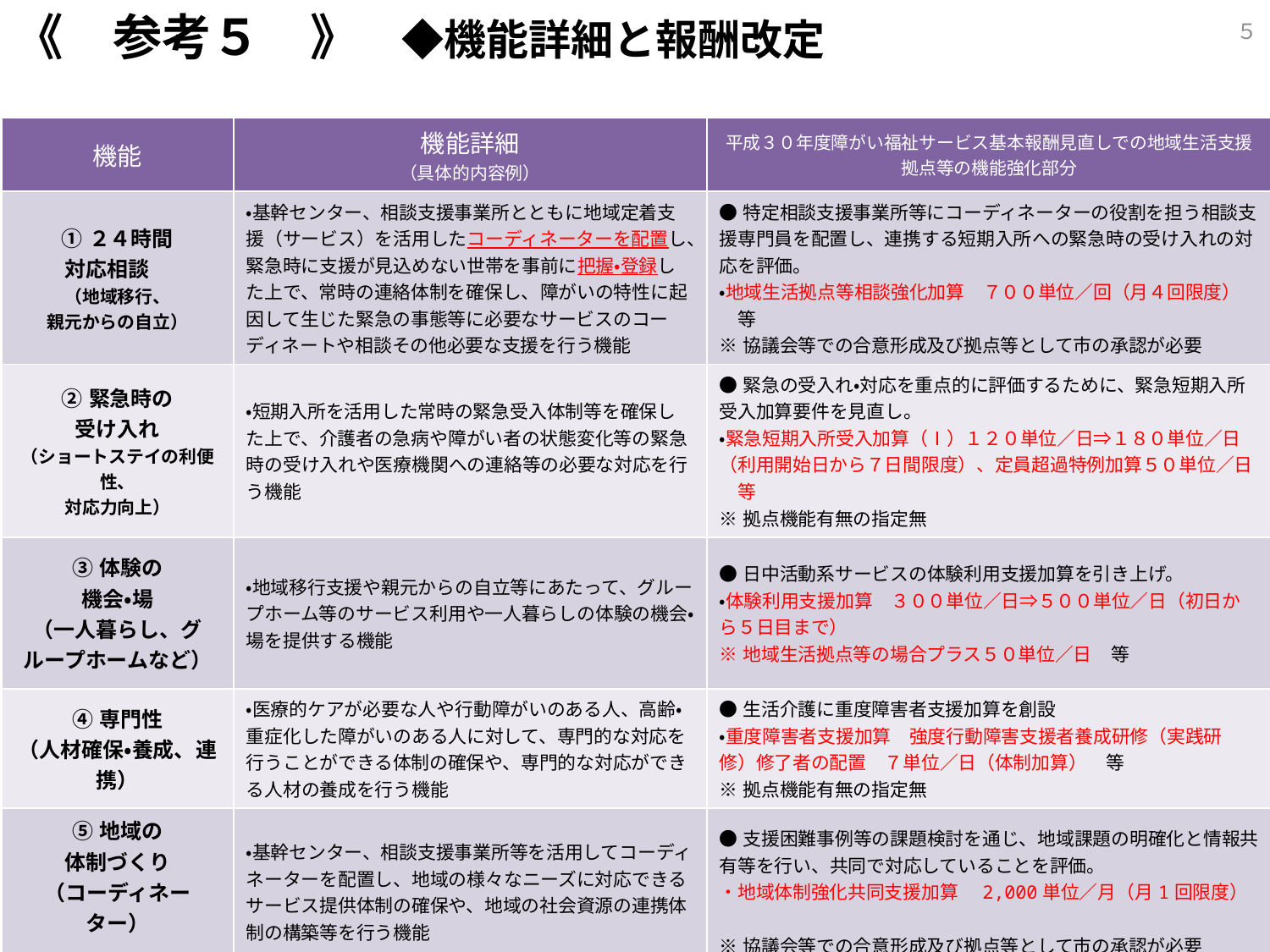

《　参考５　》　◆機能詳細と報酬改定
５
| 機能 | 機能詳細 （具体的内容例） | 平成３０年度障がい福祉サービス基本報酬見直しでの地域生活支援拠点等の機能強化部分 |
| --- | --- | --- |
| ①２４時間 対応相談　 （地域移行、 親元からの自立） | ・基幹センター、相談支援事業所とともに地域定着支援（サービス）を活用したコーディネーターを配置し、緊急時に支援が見込めない世帯を事前に把握・登録した上で、常時の連絡体制を確保し、障がいの特性に起因して生じた緊急の事態等に必要なサービスのコーディネートや相談その他必要な支援を行う機能 | ●特定相談支援事業所等にコーディネーターの役割を担う相談支援専門員を配置し、連携する短期入所への緊急時の受け入れの対応を評価。 ・地域生活拠点等相談強化加算　７００単位／回（月４回限度）　等　　 ※協議会等での合意形成及び拠点等として市の承認が必要 |
| ②緊急時の 受け入れ （ショートステイの利便性、 対応力向上） | ・短期入所を活用した常時の緊急受入体制等を確保した上で、介護者の急病や障がい者の状態変化等の緊急時の受け入れや医療機関への連絡等の必要な対応を行う機能 | ●緊急の受入れ・対応を重点的に評価するために、緊急短期入所受入加算要件を見直し。 ・緊急短期入所受入加算（Ⅰ）１２０単位／日⇒１８０単位／日（利用開始日から７日間限度）、定員超過特例加算５０単位／日　等　 ※拠点機能有無の指定無 |
| ③体験の 機会・場 （一人暮らし、グループホームなど） | ・地域移行支援や親元からの自立等にあたって、グループホーム等のサービス利用や一人暮らしの体験の機会・場を提供する機能 | ●日中活動系サービスの体験利用支援加算を引き上げ。 ・体験利用支援加算　３００単位／日⇒５００単位／日（初日から５日目まで） ※地域生活拠点等の場合プラス５０単位／日　等 |
| ④専門性 （人材確保・養成、連携） | ・医療的ケアが必要な人や行動障がいのある人、高齢・重症化した障がいのある人に対して、専門的な対応を行うことができる体制の確保や、専門的な対応ができる人材の養成を行う機能 | ●生活介護に重度障害者支援加算を創設 ・重度障害者支援加算　強度行動障害支援者養成研修（実践研修）修了者の配置　７単位／日（体制加算）　等　 ※拠点機能有無の指定無 |
| ⑤地域の 体制づくり （コーディネーター） | ・基幹センター、相談支援事業所等を活用してコーディネーターを配置し、地域の様々なニーズに対応できるサービス提供体制の確保や、地域の社会資源の連携体制の構築等を行う機能 | ●支援困難事例等の課題検討を通じ、地域課題の明確化と情報共有等を行い、共同で対応していることを評価。 ・地域体制強化共同支援加算　2,000単位／月（月1回限度）　 ※協議会等での合意形成及び拠点等として市の承認が必要 |